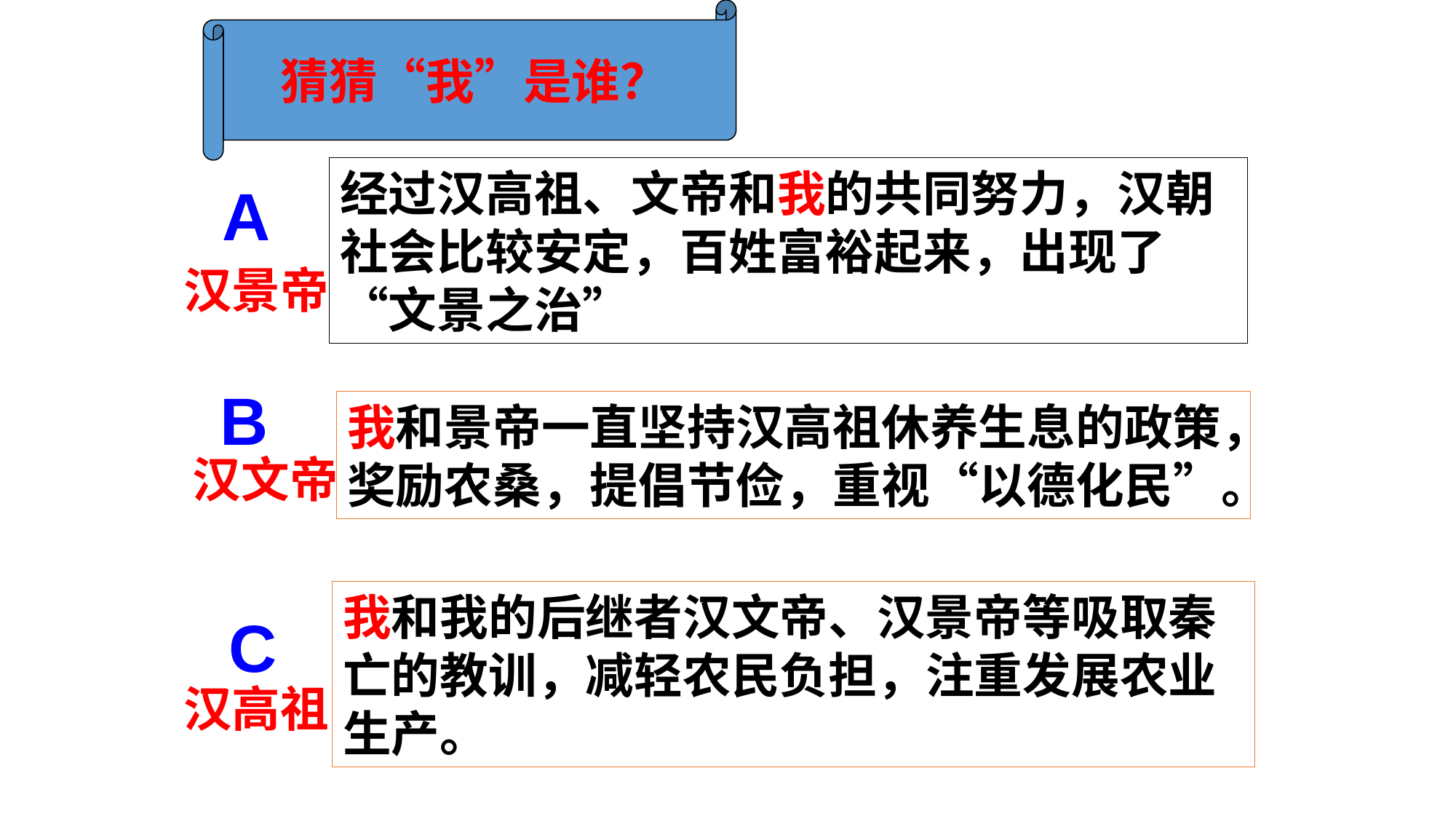

猜猜“我”是谁？
经过汉高祖、文帝和我的共同努力，汉朝社会比较安定，百姓富裕起来，出现了“文景之治”
A
汉景帝
B
我和景帝一直坚持汉高祖休养生息的政策，奖励农桑，提倡节俭，重视“以德化民”。
汉文帝
我和我的后继者汉文帝、汉景帝等吸取秦亡的教训，减轻农民负担，注重发展农业生产。
C
汉高祖